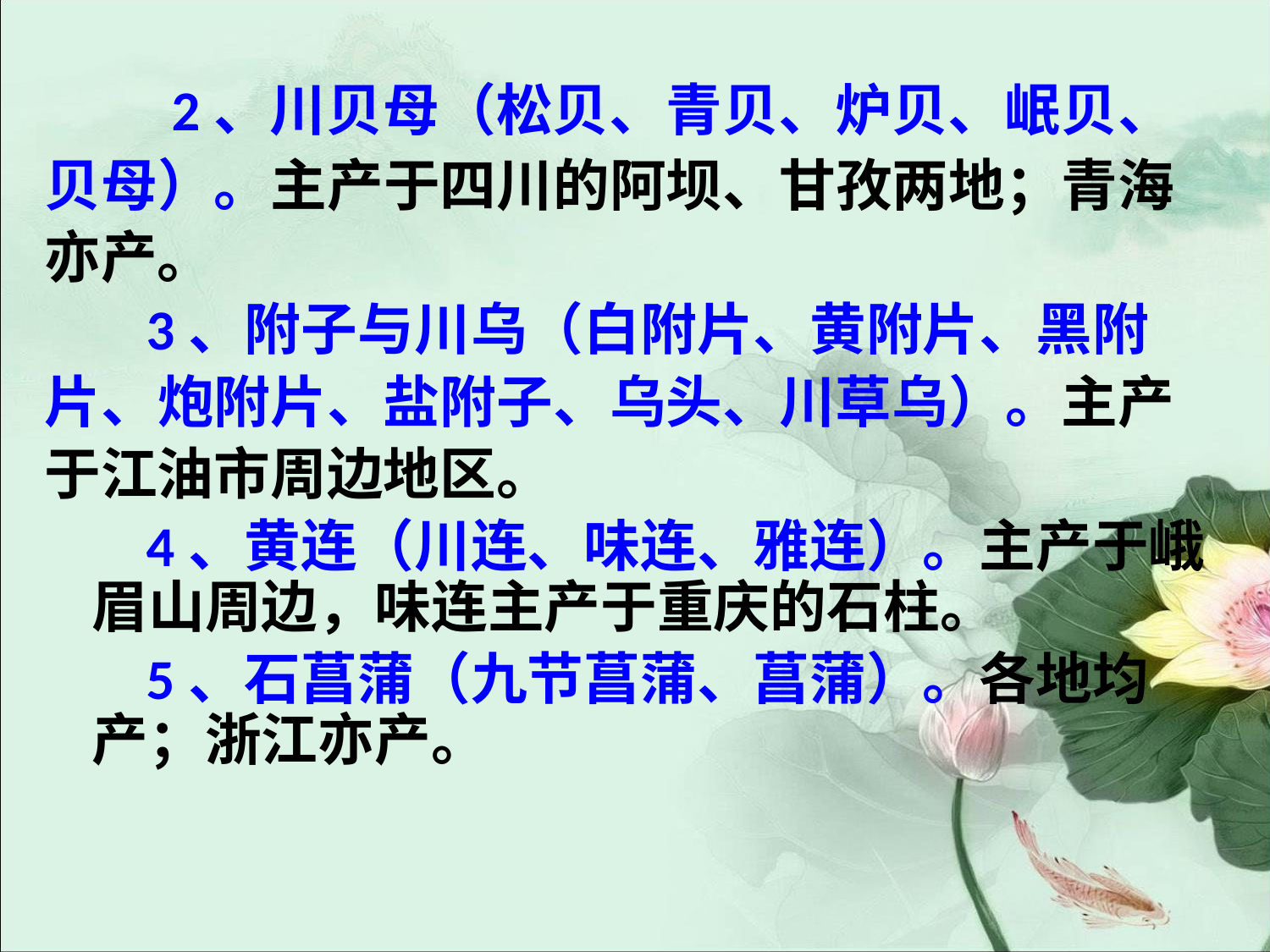

#
        2、川贝母（松贝、青贝、炉贝、岷贝、
贝母）。主产于四川的阿坝、甘孜两地；青海
亦产。
        3、附子与川乌（白附片、黄附片、黑附
片、炮附片、盐附子、乌头、川草乌）。主产
于江油市周边地区。
        4、黄连（川连、味连、雅连）。主产于峨眉山周边，味连主产于重庆的石柱。
        5、石菖蒲（九节菖蒲、菖蒲）。各地均产；浙江亦产。